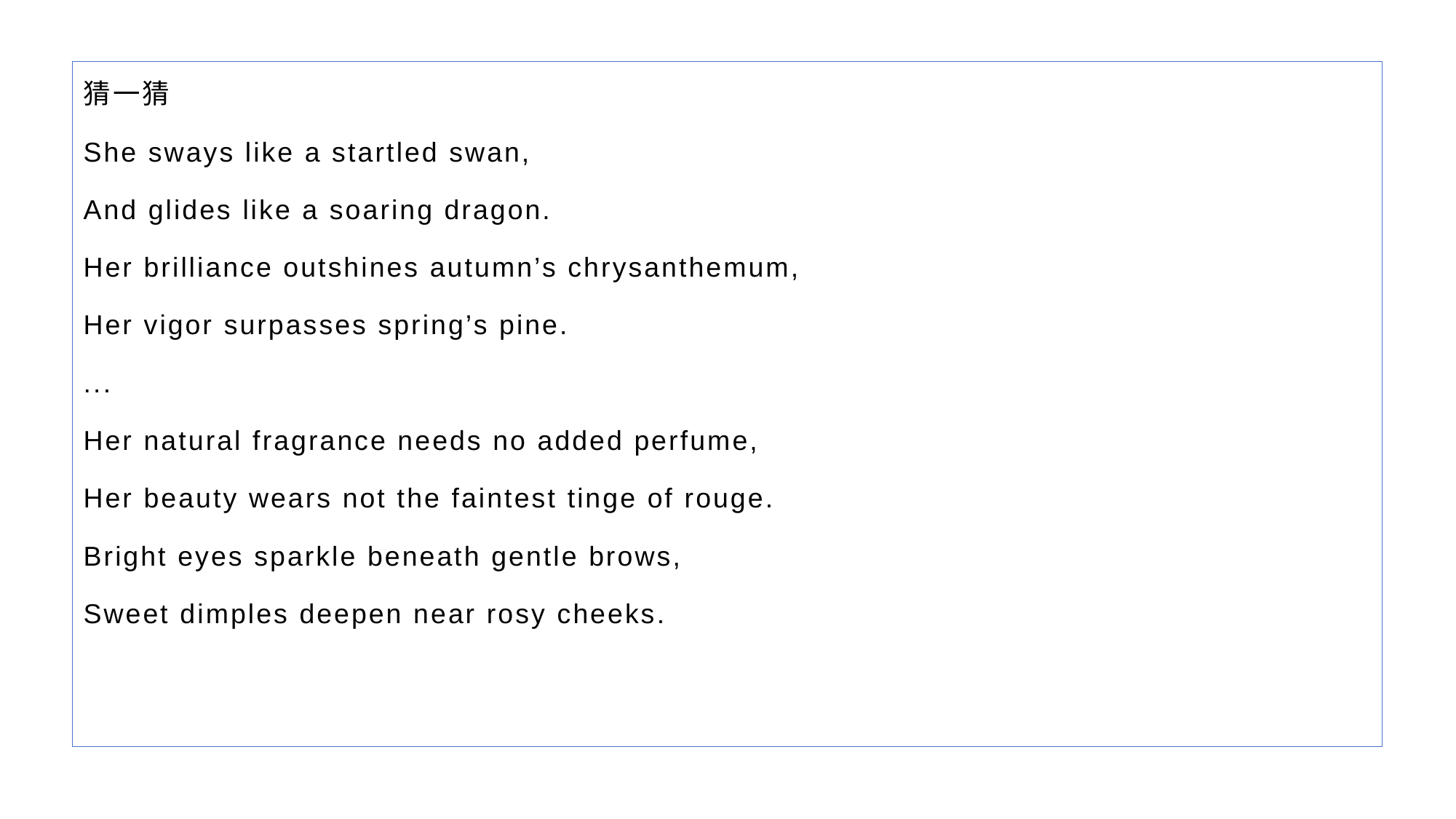

猜一猜
She sways like a startled swan,
And glides like a soaring dragon.
Her brilliance outshines autumn’s chrysanthemum,
Her vigor surpasses spring’s pine.
...
Her natural fragrance needs no added perfume,
Her beauty wears not the faintest tinge of rouge.
Bright eyes sparkle beneath gentle brows,
Sweet dimples deepen near rosy cheeks.